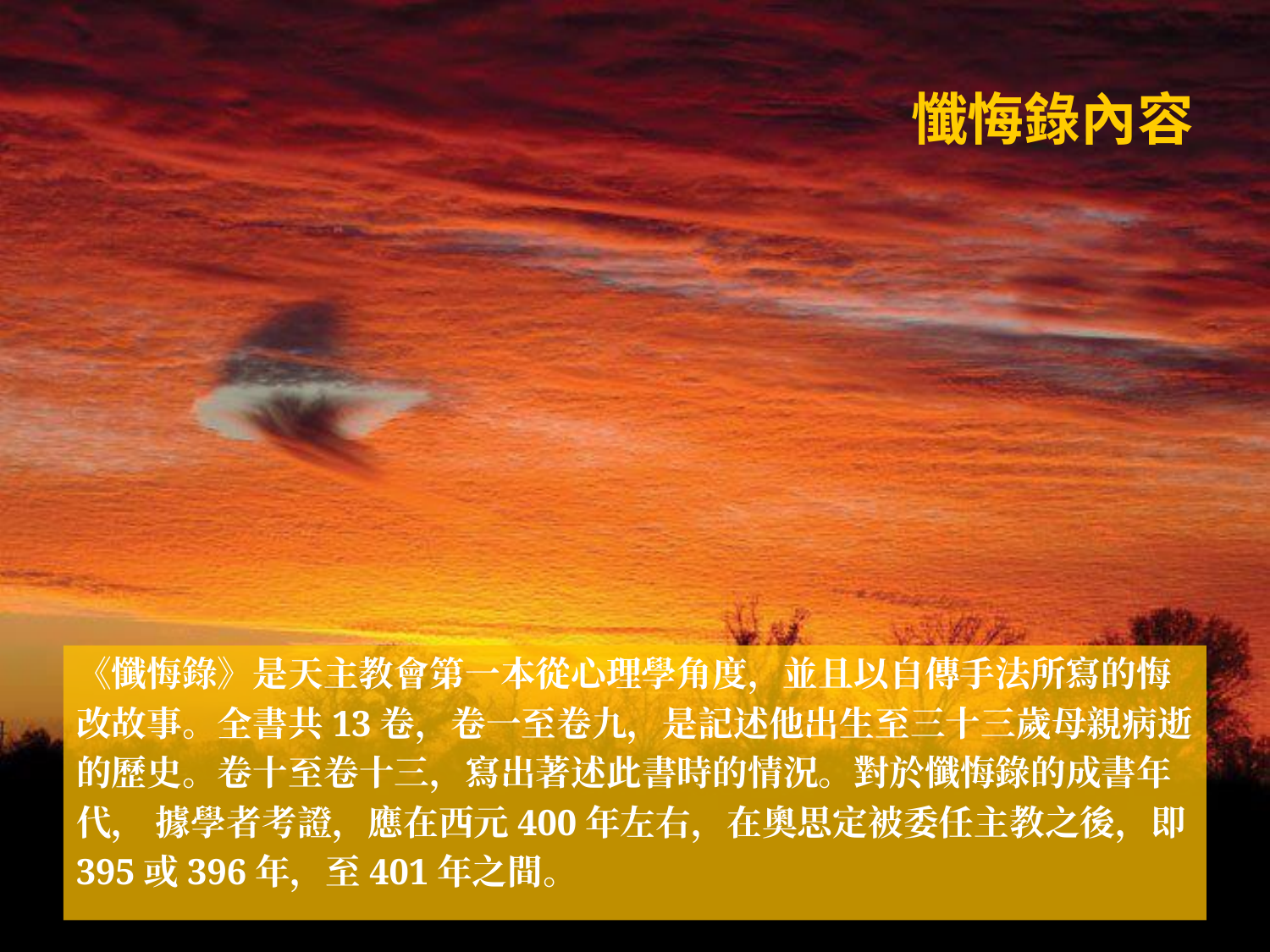

# 懺悔錄內容

《懺悔錄》是天主教會第一本從心理學角度，並且以自傳手法所寫的悔
改故事。全書共13卷，卷一至卷九，是記述他出生至三十三歲母親病逝
的歷史。卷十至卷十三，寫出著述此書時的情況。對於懺悔錄的成書年
代， 據學者考證，應在西元400年左右，在奧思定被委任主教之後，即
395或396年，至401年之間。